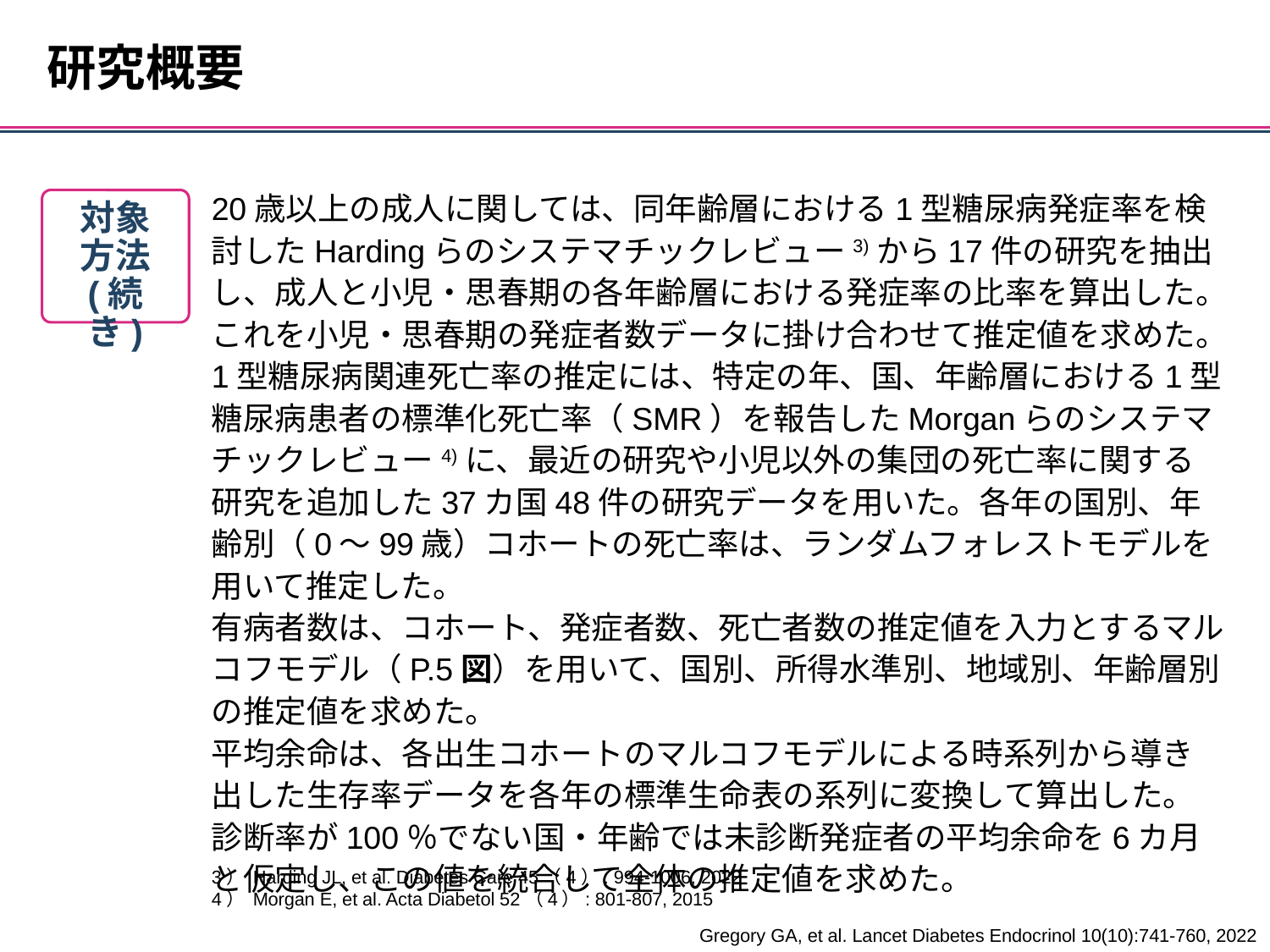

研究概要
20歳以上の成人に関しては、同年齢層における1型糖尿病発症率を検討したHardingらのシステマチックレビュー3)から17件の研究を抽出し、成人と小児・思春期の各年齢層における発症率の比率を算出した。これを小児・思春期の発症者数データに掛け合わせて推定値を求めた。
1型糖尿病関連死亡率の推定には、特定の年、国、年齢層における1型糖尿病患者の標準化死亡率（SMR）を報告したMorganらのシステマチックレビュー4)に、最近の研究や小児以外の集団の死亡率に関する研究を追加した37カ国48件の研究データを用いた。各年の国別、年齢別（0～99歳）コホートの死亡率は、ランダムフォレストモデルを用いて推定した。
有病者数は、コホート、発症者数、死亡者数の推定値を入力とするマルコフモデル（P.5図）を用いて、国別、所得水準別、地域別、年齢層別の推定値を求めた。
平均余命は、各出生コホートのマルコフモデルによる時系列から導き出した生存率データを各年の標準生命表の系列に変換して算出した。診断率が100％でない国・年齢では未診断発症者の平均余命を6カ月と仮定し、この値を統合して全体の推定値を求めた。

対象
方法
(続き)
3） Harding JL, et al. Diabetes Care 45（4）: 994-1006, 2022
4） Morgan E, et al. Acta Diabetol 52（4）: 801-807, 2015
Gregory GA, et al. Lancet Diabetes Endocrinol 10(10):741-760, 2022